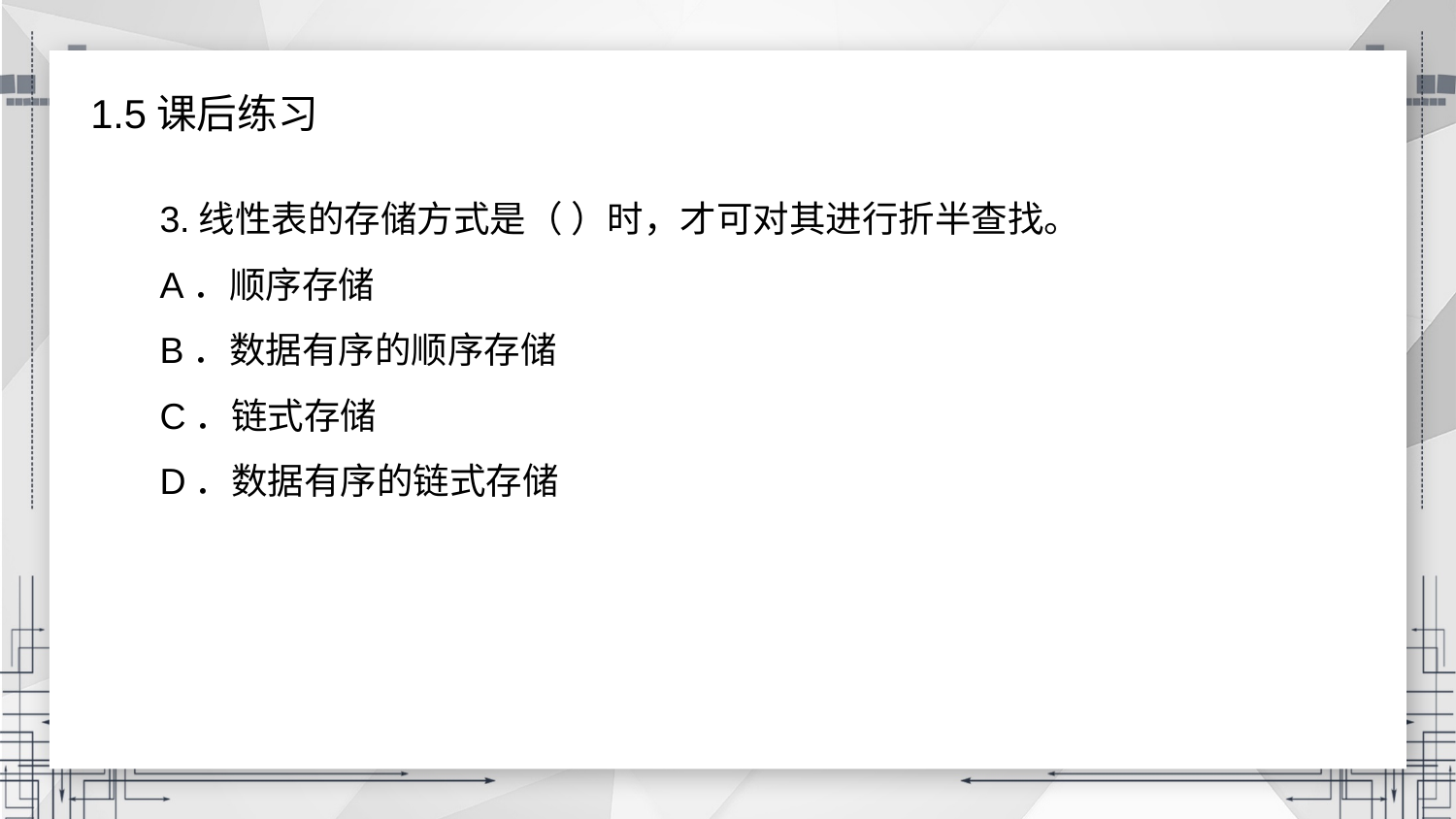

1.5课后练习
3.线性表的存储方式是（ ）时，才可对其进行折半查找。
A．顺序存储
B．数据有序的顺序存储
C．链式存储
D．数据有序的链式存储